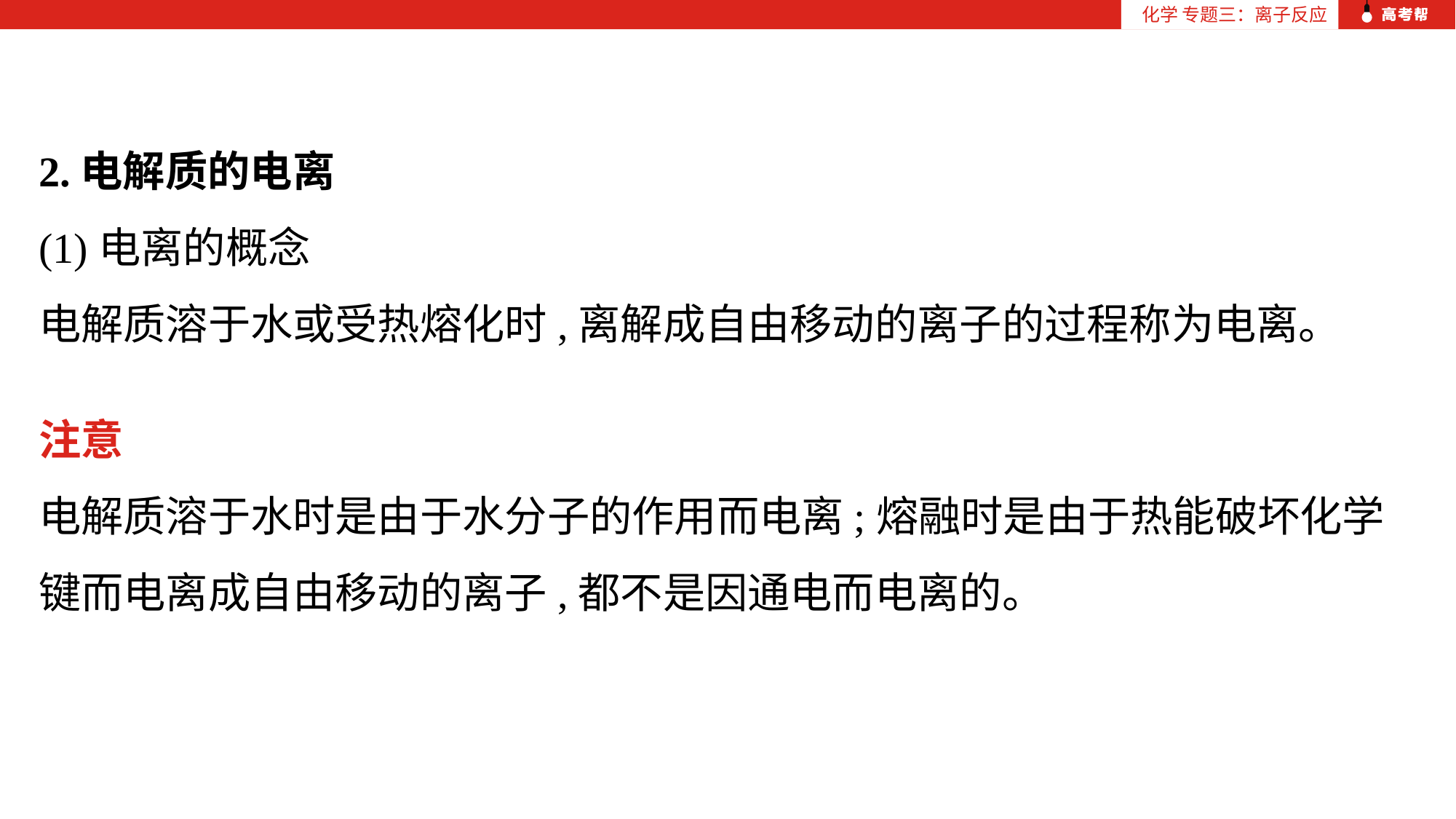

化学 专题三：离子反应
2.电解质的电离
(1)电离的概念
电解质溶于水或受热熔化时,离解成自由移动的离子的过程称为电离。
注意
电解质溶于水时是由于水分子的作用而电离;熔融时是由于热能破坏化学键而电离成自由移动的离子,都不是因通电而电离的。